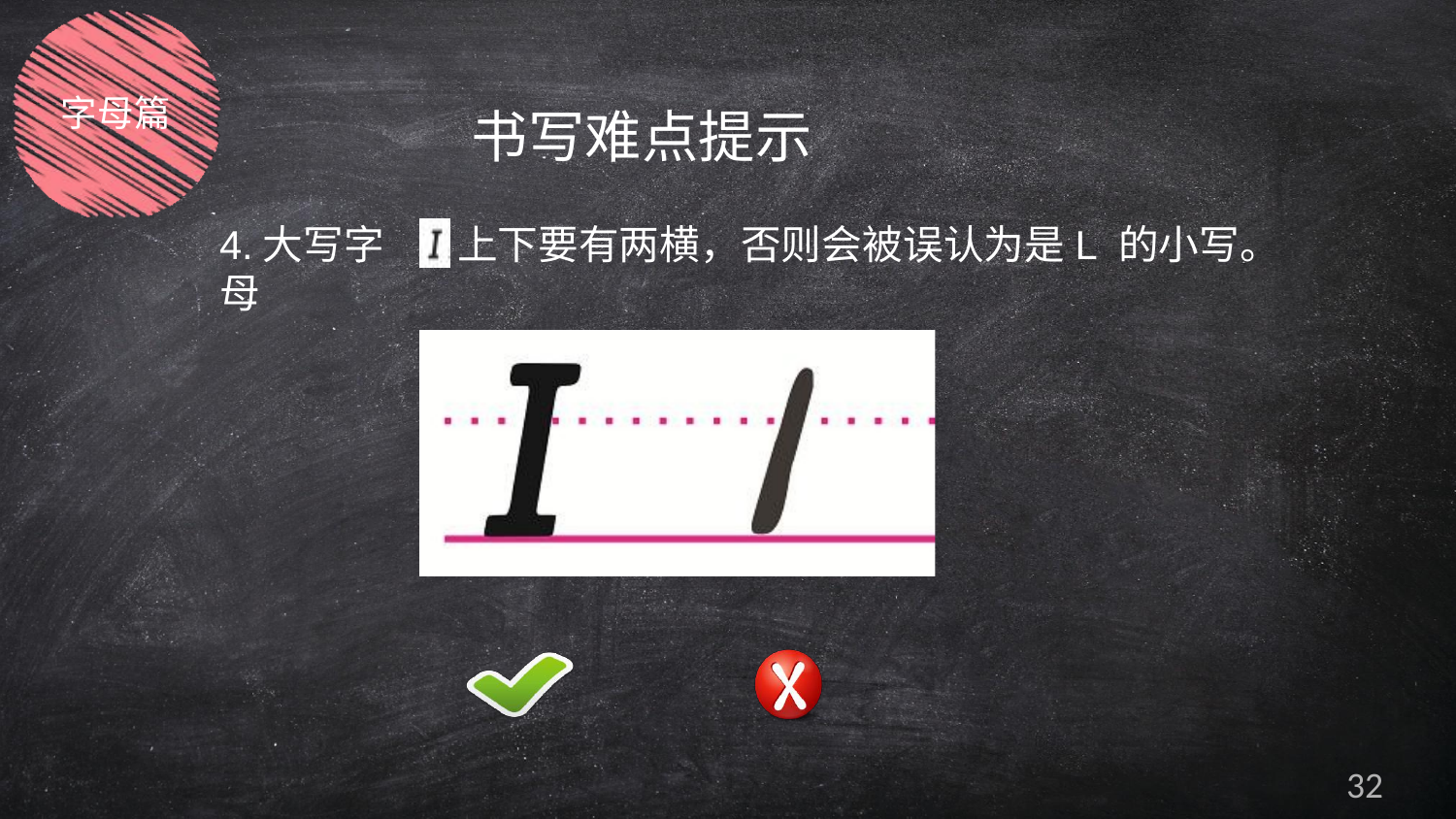

字母篇
# 书写难点提示
4.大写字母
上下要有两横，否则会被误认为是L 的小写。

32